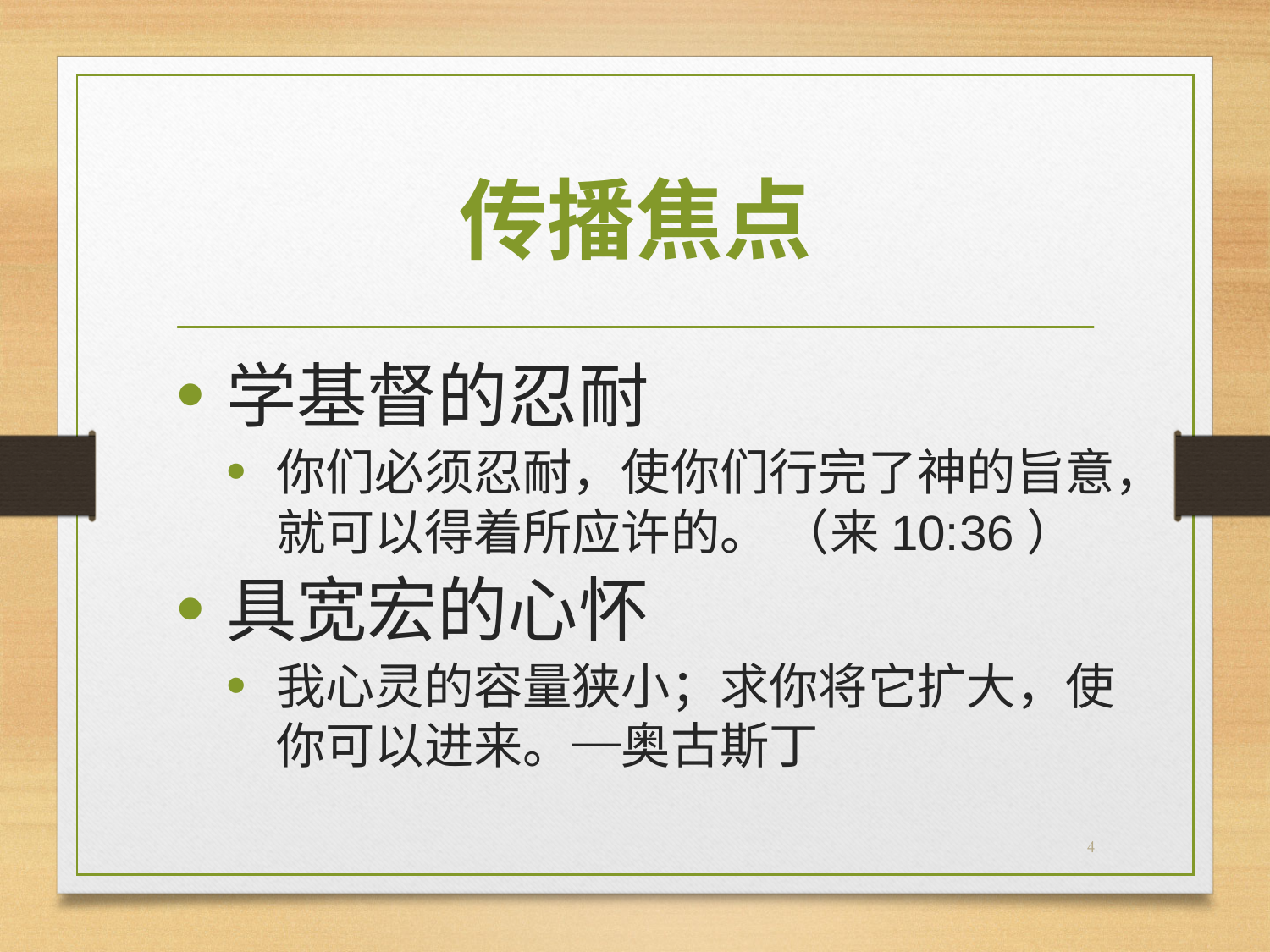

# 传播焦点
学基督的忍耐
你们必须忍耐，使你们行完了神的旨意，就可以得着所应许的。 （来10:36）
具宽宏的心怀
我心灵的容量狭小；求你将它扩大，使你可以进来。─奥古斯丁

4